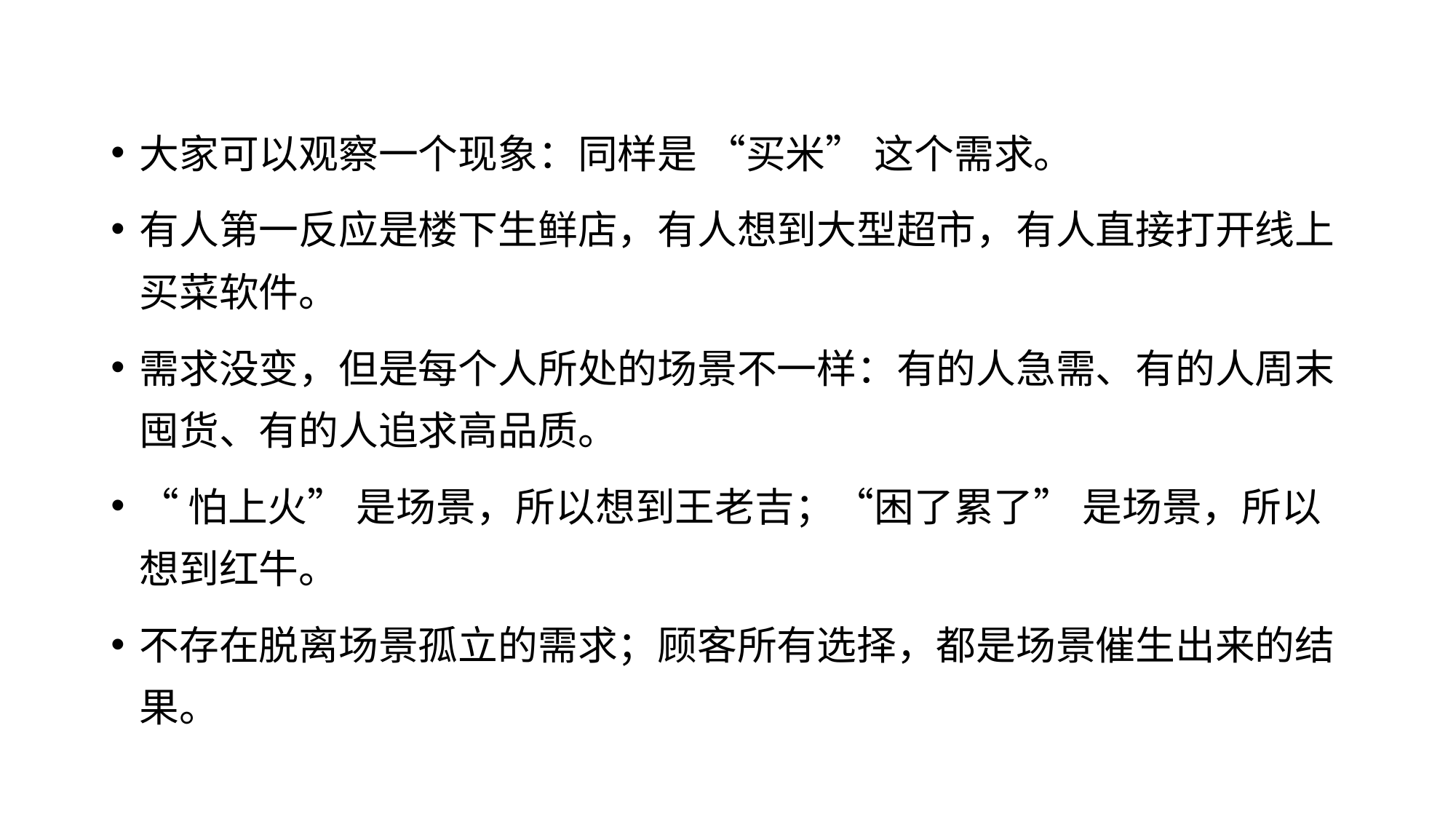

大家可以观察一个现象：同样是 “买米” 这个需求。
有人第一反应是楼下生鲜店，有人想到大型超市，有人直接打开线上买菜软件。
需求没变，但是每个人所处的场景不一样：有的人急需、有的人周末囤货、有的人追求高品质。
“怕上火” 是场景，所以想到王老吉；“困了累了” 是场景，所以想到红牛。
不存在脱离场景孤立的需求；顾客所有选择，都是场景催生出来的结果。